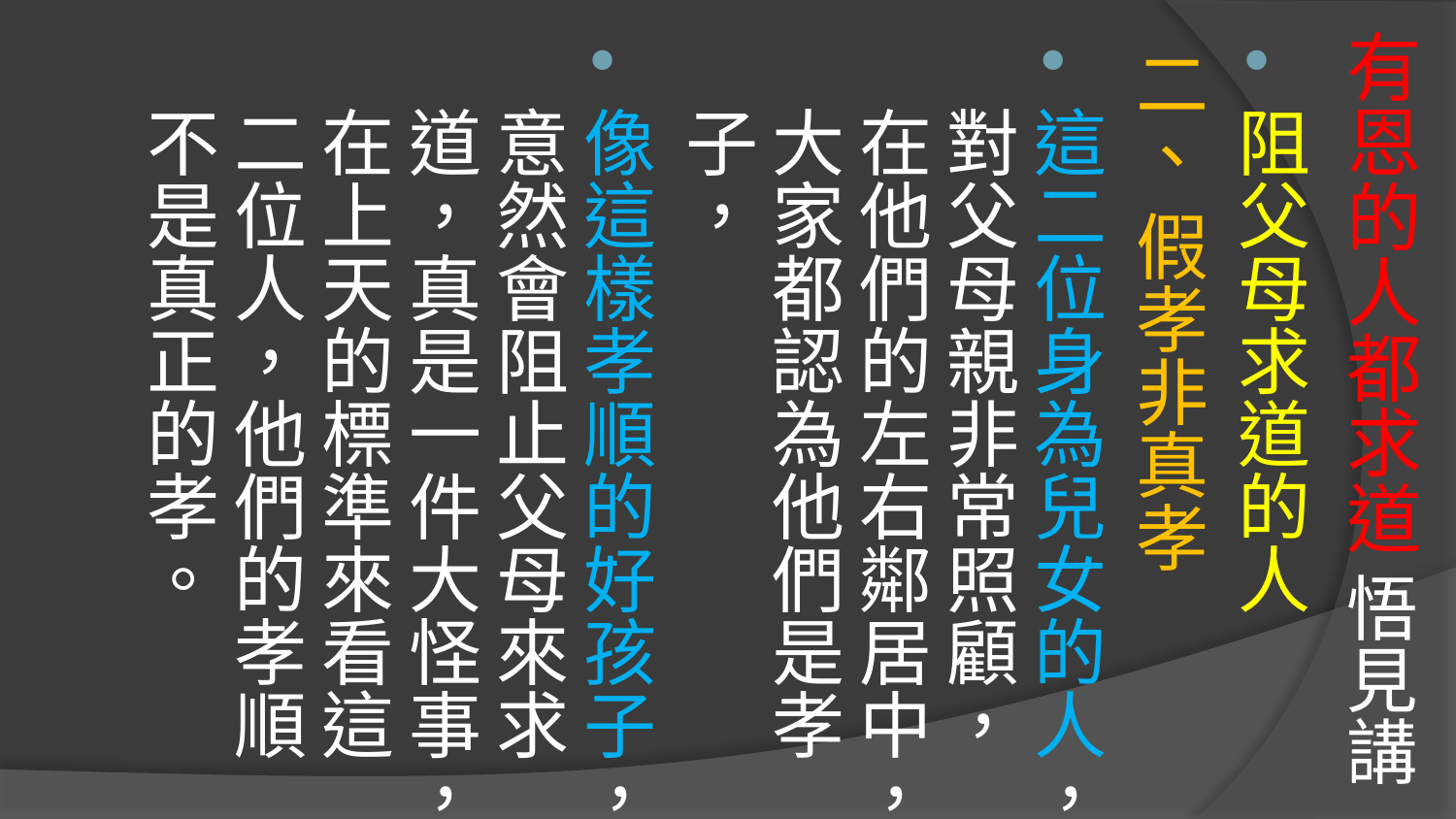

# 有恩的人都求道 悟見講
阻父母求道的人
二、 假孝非真孝
這二位身為兒女的人，對父母親非常照顧，在他們的左右鄰居中，大家都認為他們是孝子，
像這樣孝順的好孩子，意然會阻止父母來求道，真是一件大怪事，在上天的標準來看這二位人，他們的孝順不是真正的孝。